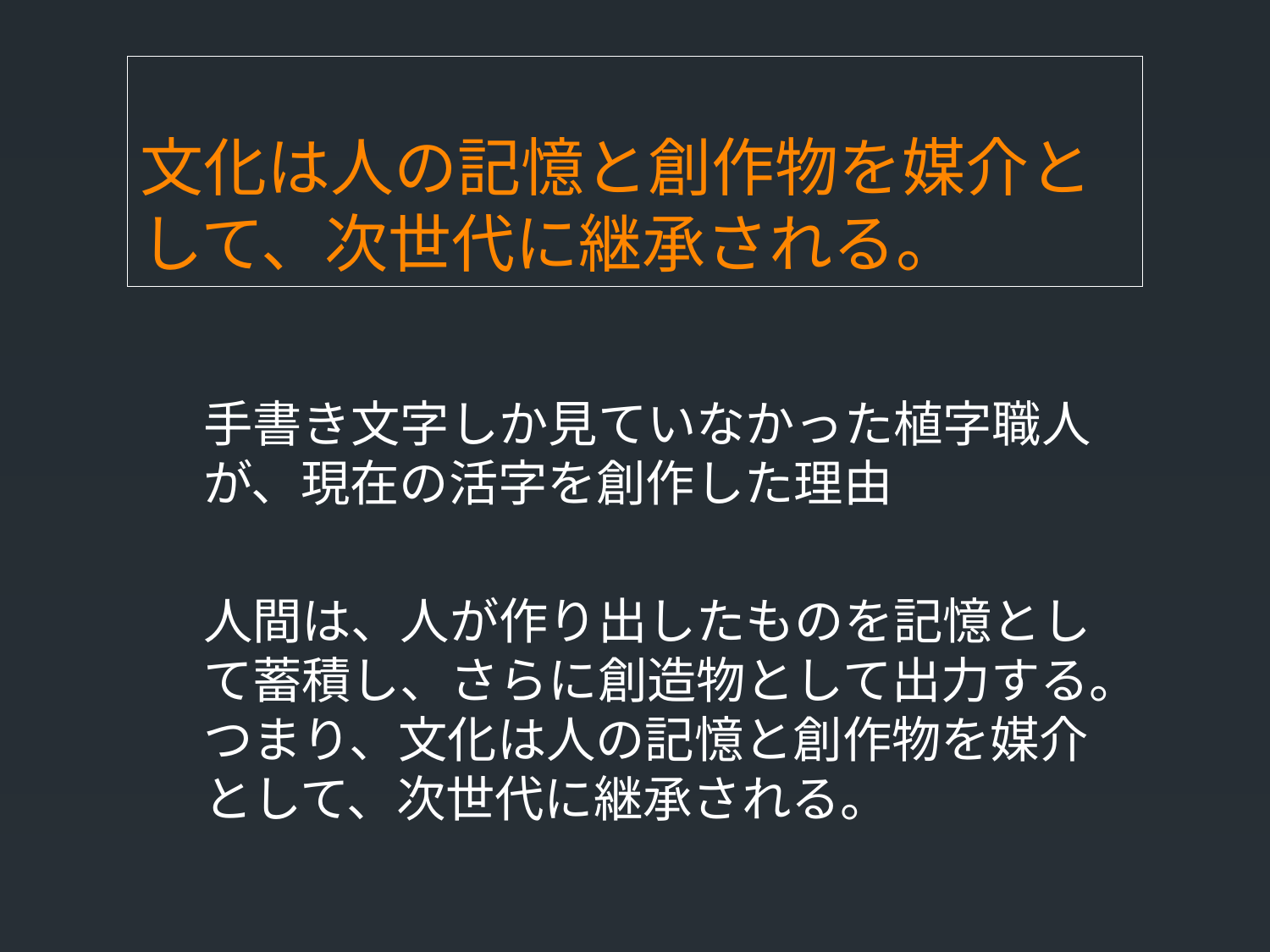

# 文化は人の記憶と創作物を媒介として、次世代に継承される。
手書き文字しか見ていなかった植字職人が、現在の活字を創作した理由

人間は、人が作り出したものを記憶として蓄積し、さらに創造物として出力する。つまり、文化は人の記憶と創作物を媒介として、次世代に継承される。